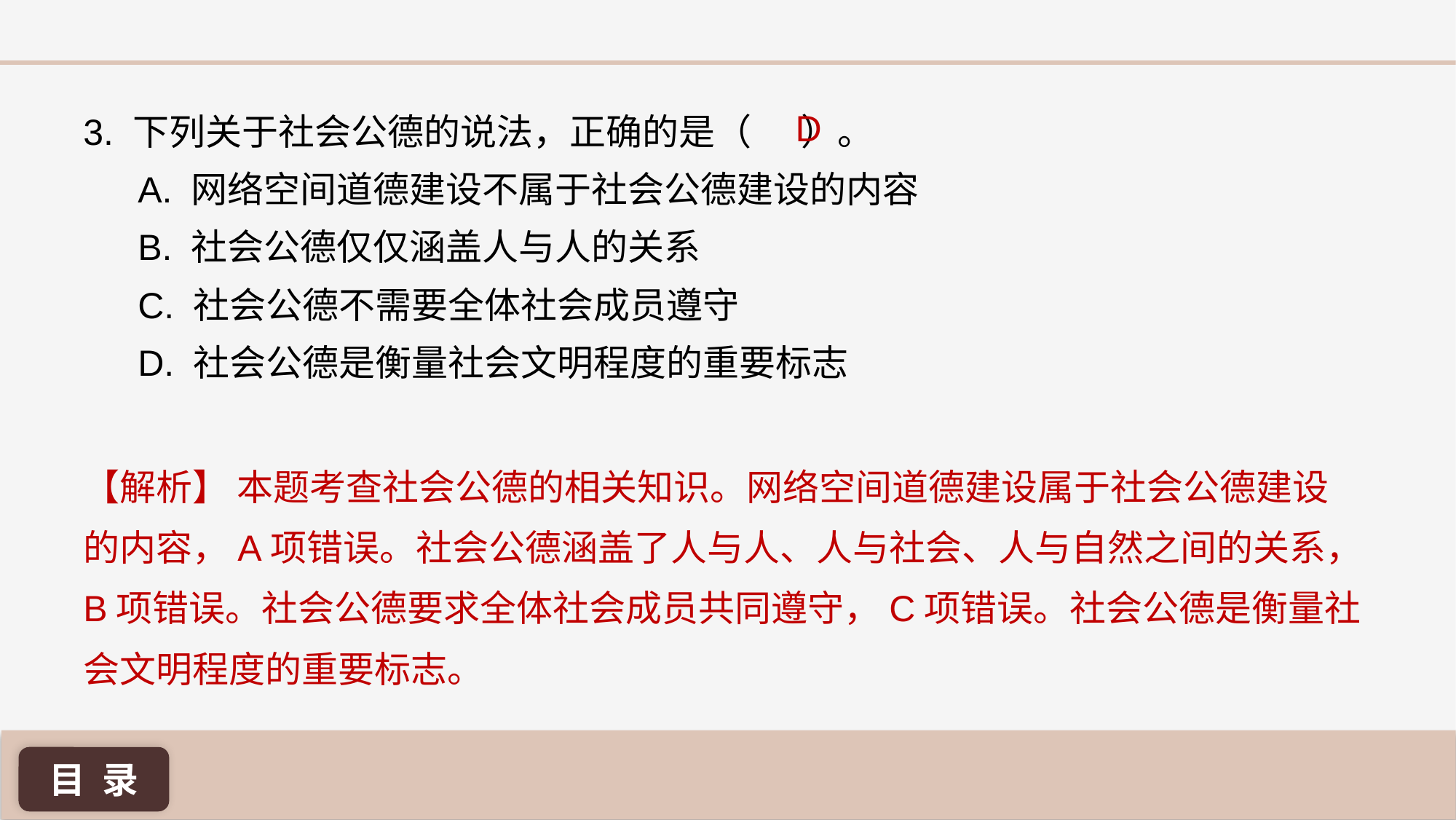

D
3. 下列关于社会公德的说法，正确的是（	 ）。
A. 网络空间道德建设不属于社会公德建设的内容
B. 社会公德仅仅涵盖人与人的关系
C. 社会公德不需要全体社会成员遵守
D. 社会公德是衡量社会文明程度的重要标志
【解析】 本题考查社会公德的相关知识。网络空间道德建设属于社会公德建设的内容，A项错误。社会公德涵盖了人与人、人与社会、人与自然之间的关系，B项错误。社会公德要求全体社会成员共同遵守，C项错误。社会公德是衡量社会文明程度的重要标志。